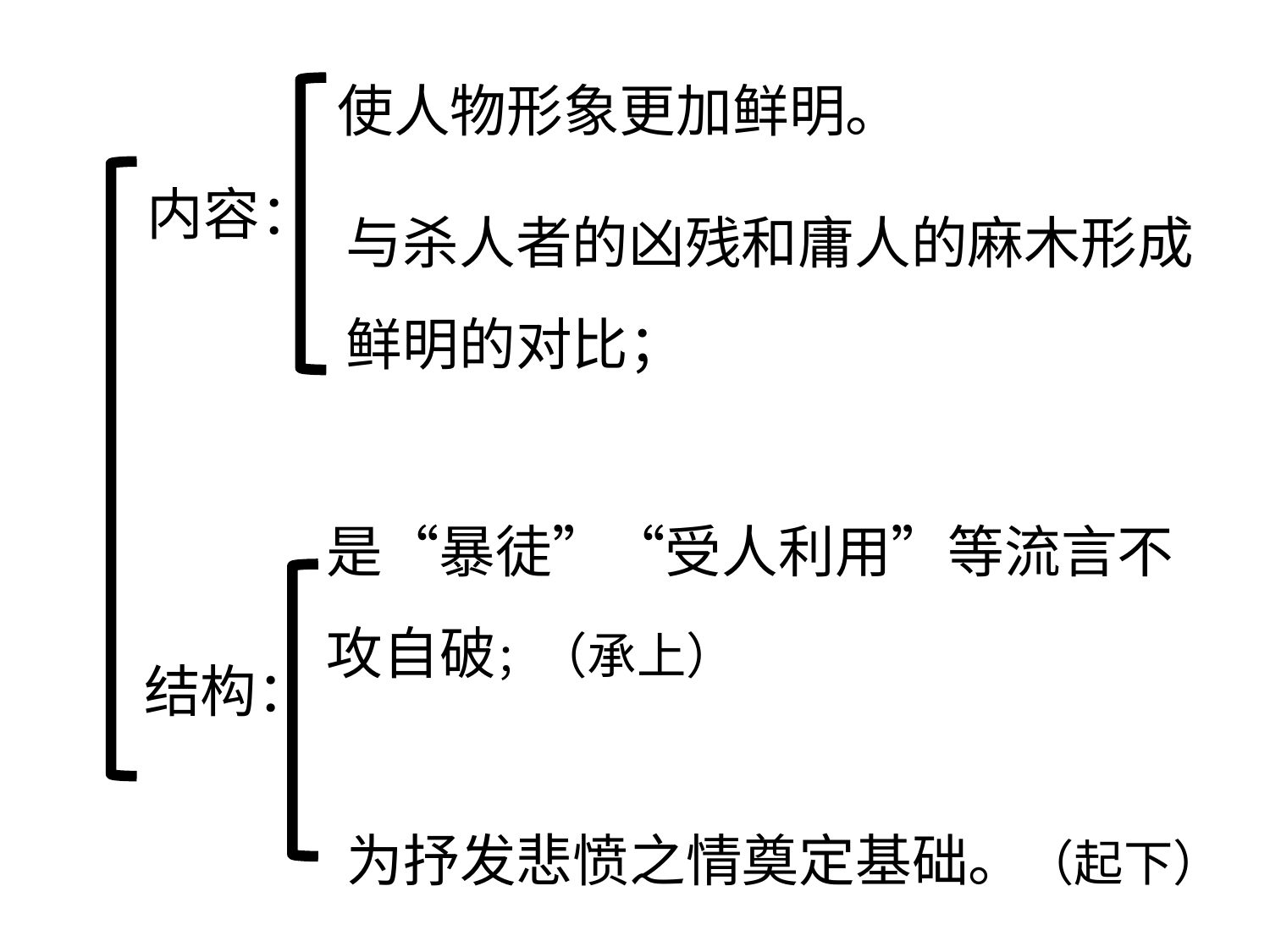

使人物形象更加鲜明。

内容：

与杀人者的凶残和庸人的麻木形成鲜明的对比；
是“暴徒”“受人利用”等流言不攻自破；（承上）

结构：
为抒发悲愤之情奠定基础。（起下）